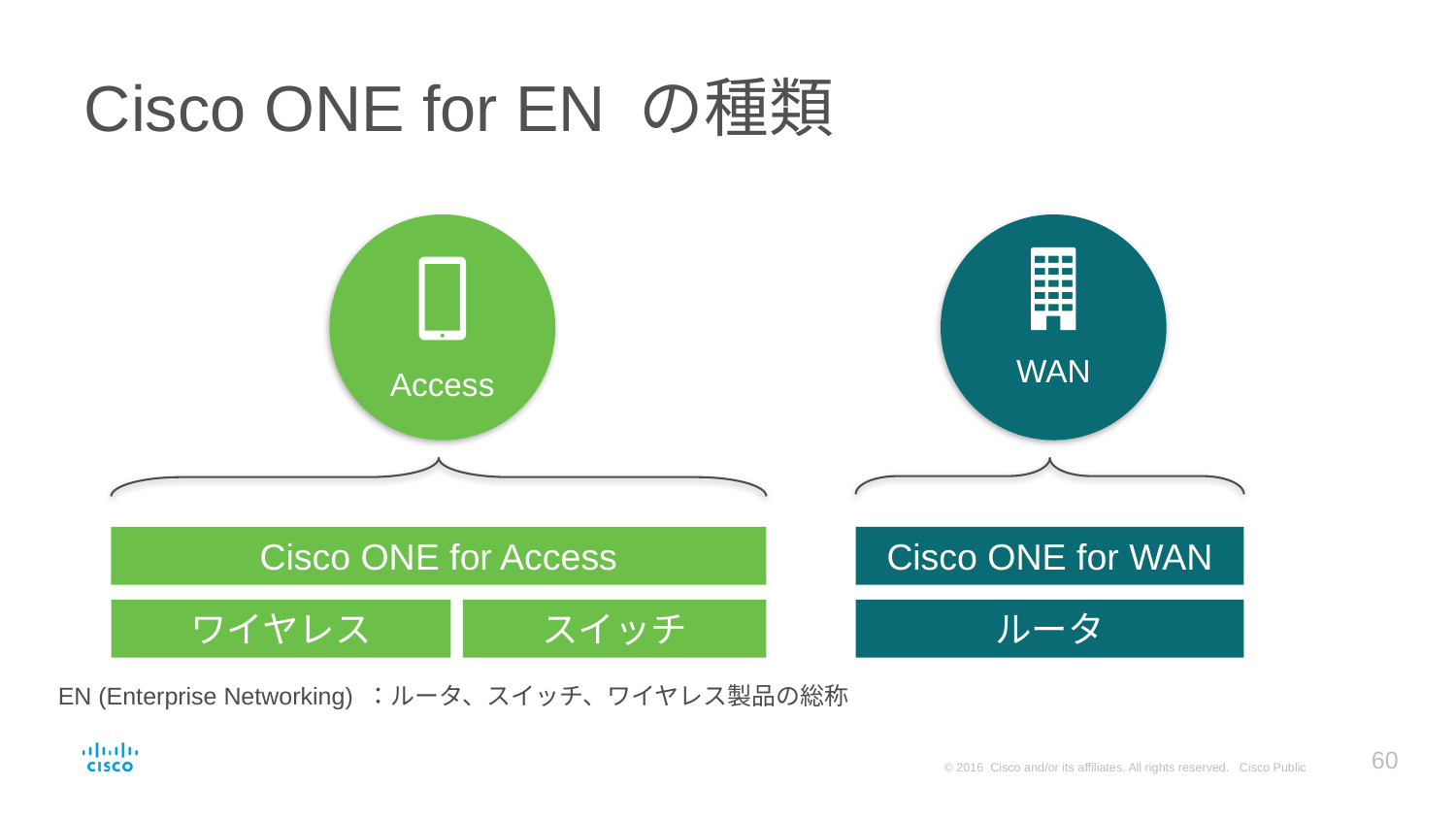

# Cisco ONE for EN の種類

Access

WAN

Cisco ONE for Access
Cisco ONE for WAN
ワイヤレス
スイッチ
ルータ
EN (Enterprise Networking) ：ルータ、スイッチ、ワイヤレス製品の総称